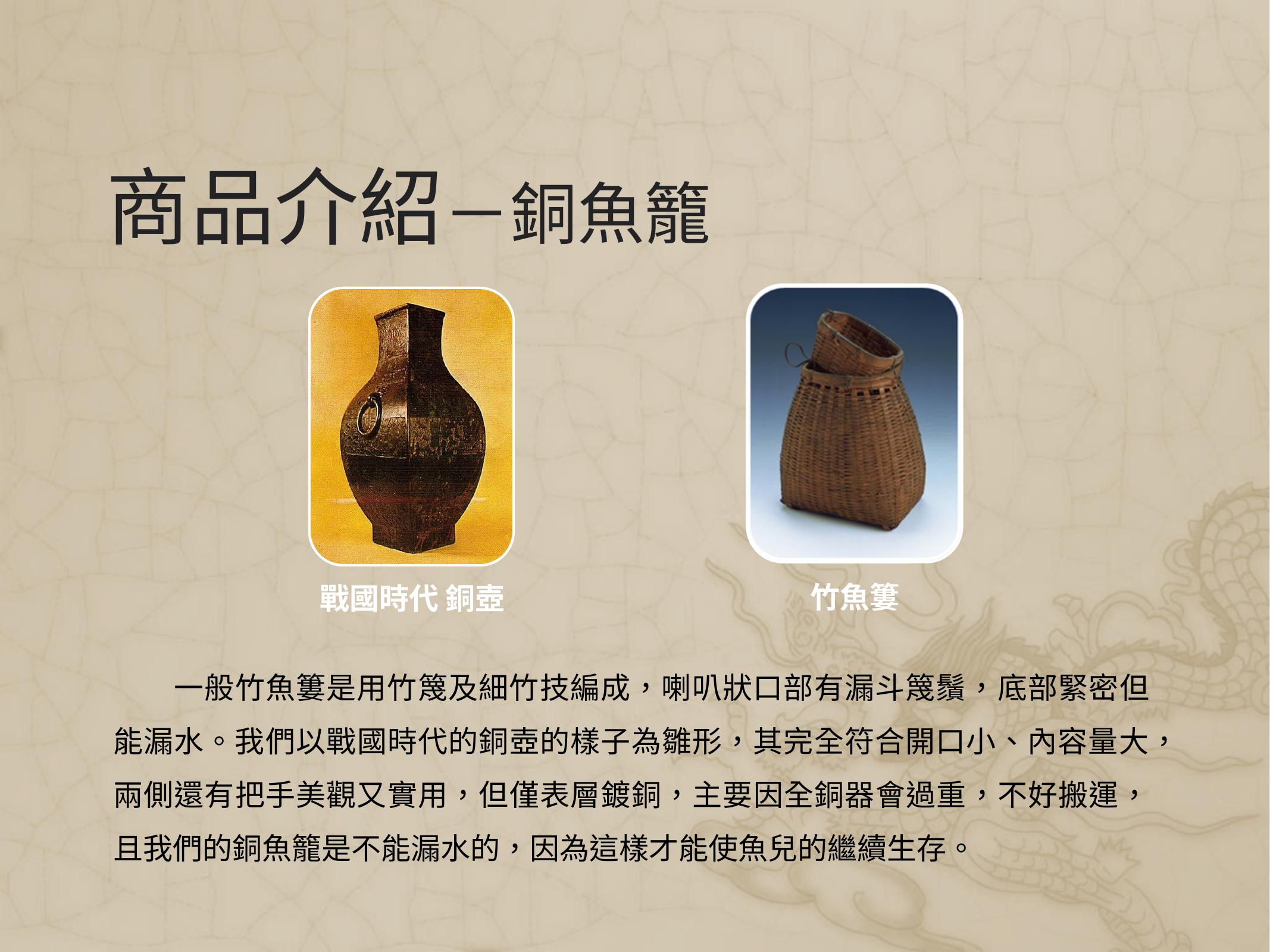

商品介紹－銅魚籠
戰國時代 銅壺
竹魚簍
　　一般竹魚簍是用竹篾及細竹技編成，喇叭狀口部有漏斗篾鬚，底部緊密但能漏水。我們以戰國時代的銅壺的樣子為雛形，其完全符合開口小、內容量大，兩側還有把手美觀又實用，但僅表層鍍銅，主要因全銅器會過重，不好搬運，且我們的銅魚籠是不能漏水的，因為這樣才能使魚兒的繼續生存。